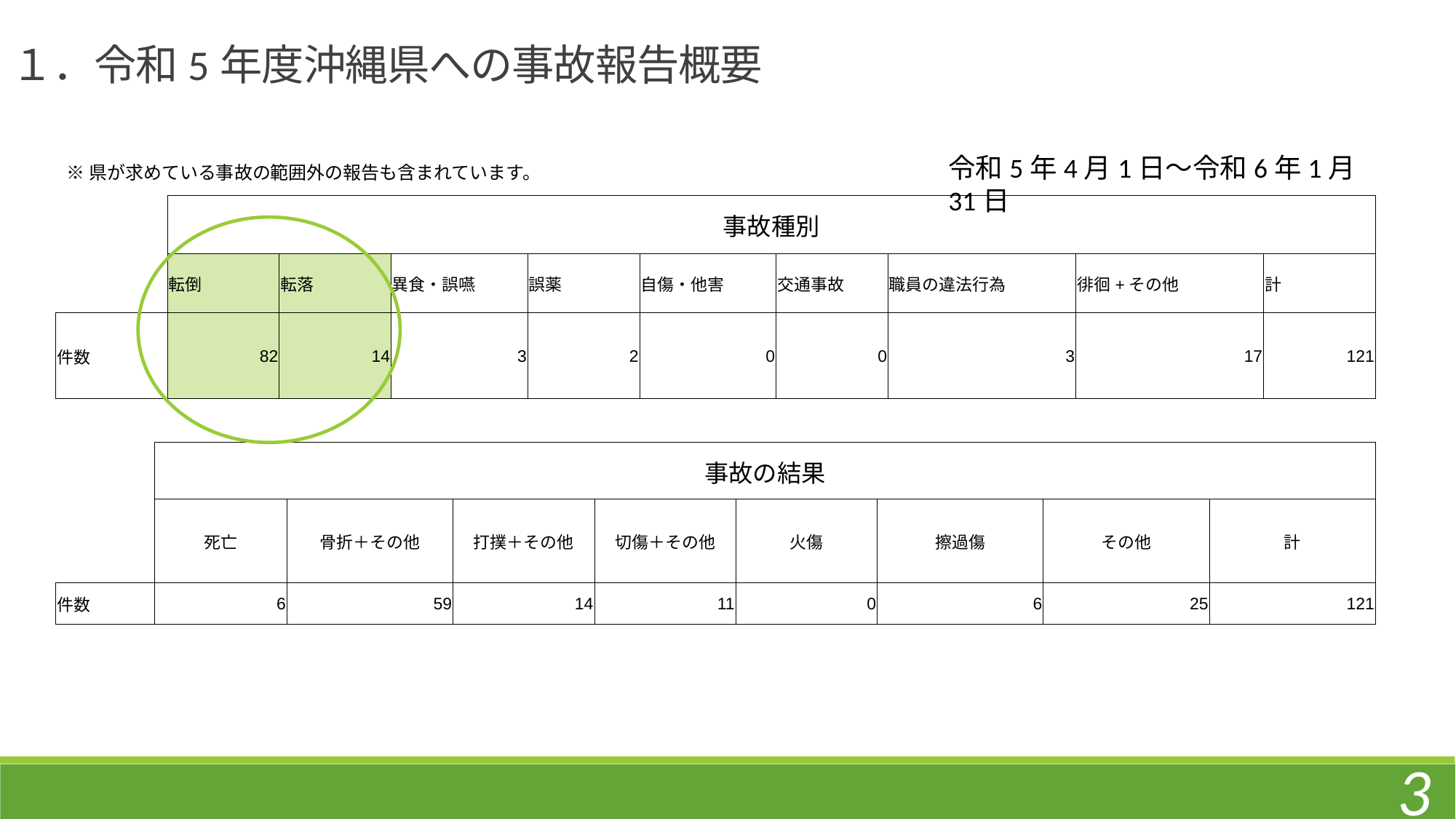

１．令和5年度沖縄県への事故報告概要
令和5年4月1日～令和6年1月31日
※県が求めている事故の範囲外の報告も含まれています。
|  | 事故種別 |  |  |  |  |  |  |  |  |
| --- | --- | --- | --- | --- | --- | --- | --- | --- | --- |
|  | 転倒 | 転落 | 異食・誤嚥 | 誤薬 | 自傷・他害 | 交通事故 | 職員の違法行為 | 徘徊+その他 | 計 |
| 件数 | 82 | 14 | 3 | 2 | 0 | 0 | 3 | 17 | 121 |

|  | 事故の結果 |  |  |  |  |  |  |  |
| --- | --- | --- | --- | --- | --- | --- | --- | --- |
|  | 死亡 | 骨折＋その他 | 打撲＋その他 | 切傷＋その他 | 火傷 | 擦過傷 | その他 | 計 |
| 件数 | 6 | 59 | 14 | 11 | 0 | 6 | 25 | 121 |
|  |  |  |  |  |  |  |  |  |
3